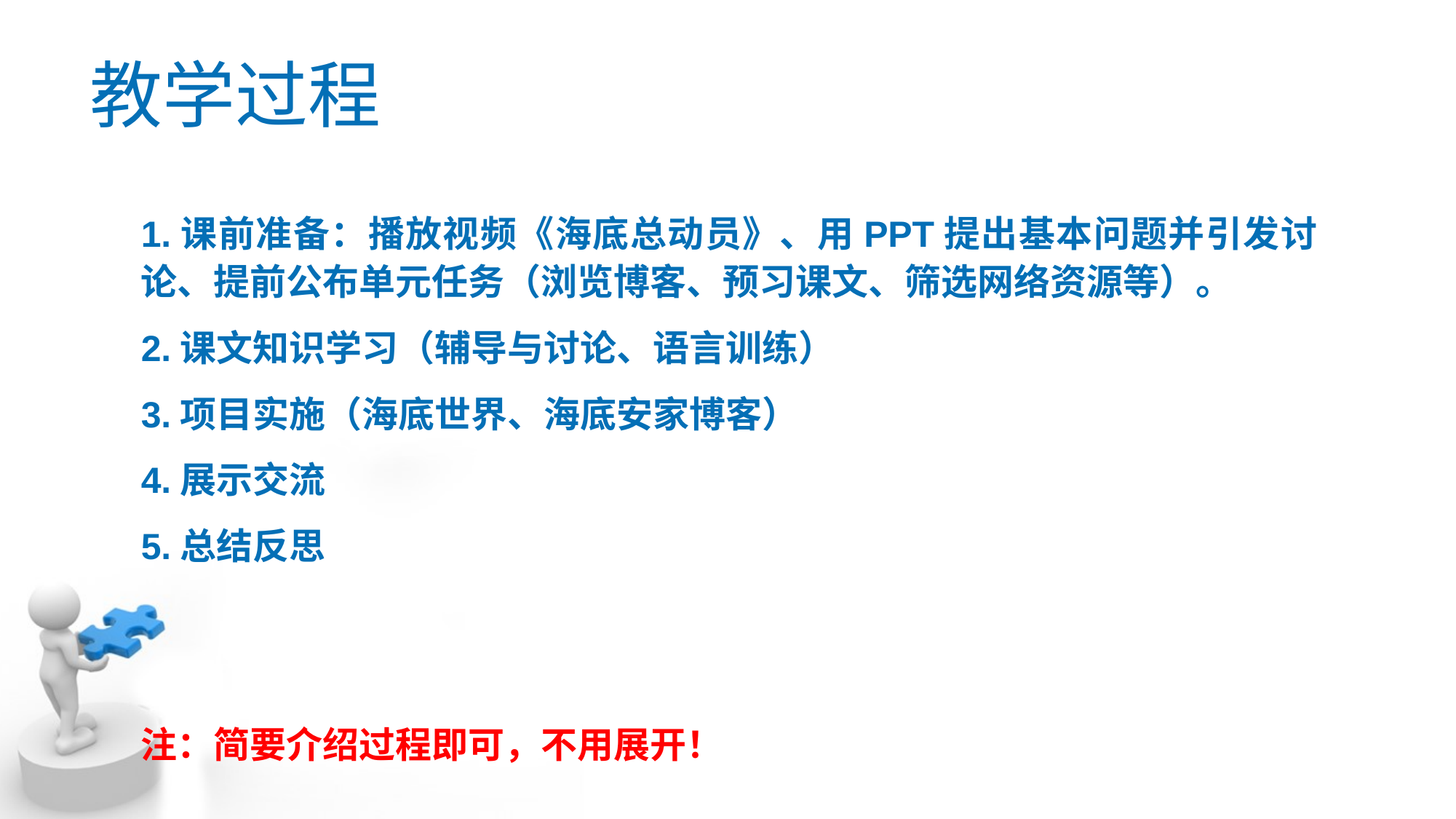

教学过程
1.课前准备：播放视频《海底总动员》、用PPT提出基本问题并引发讨论、提前公布单元任务（浏览博客、预习课文、筛选网络资源等）。
2.课文知识学习（辅导与讨论、语言训练）
3.项目实施（海底世界、海底安家博客）
4.展示交流
5.总结反思

注：简要介绍过程即可，不用展开！